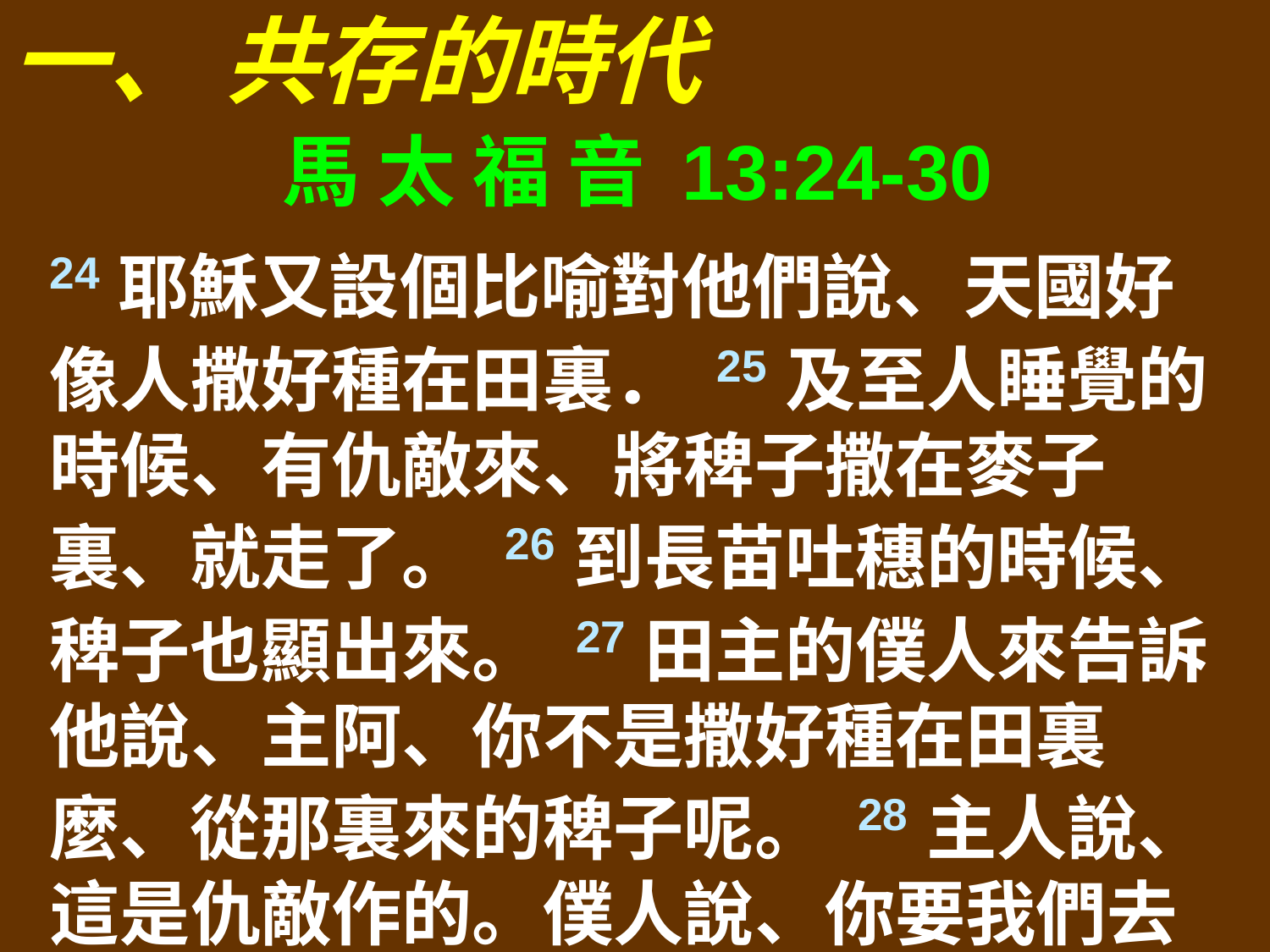

一、 共存的時代
馬 太 福 音 13:24-30
24耶穌又設個比喻對他們說、天國好像人撒好種在田裏． 25及至人睡覺的時候、有仇敵來、將稗子撒在麥子裏、就走了。 26到長苗吐穗的時候、稗子也顯出來。 27田主的僕人來告訴他說、主阿、你不是撒好種在田裏麼、從那裏來的稗子呢。 28主人說、這是仇敵作的。僕人說、你要我們去薅出來麼。